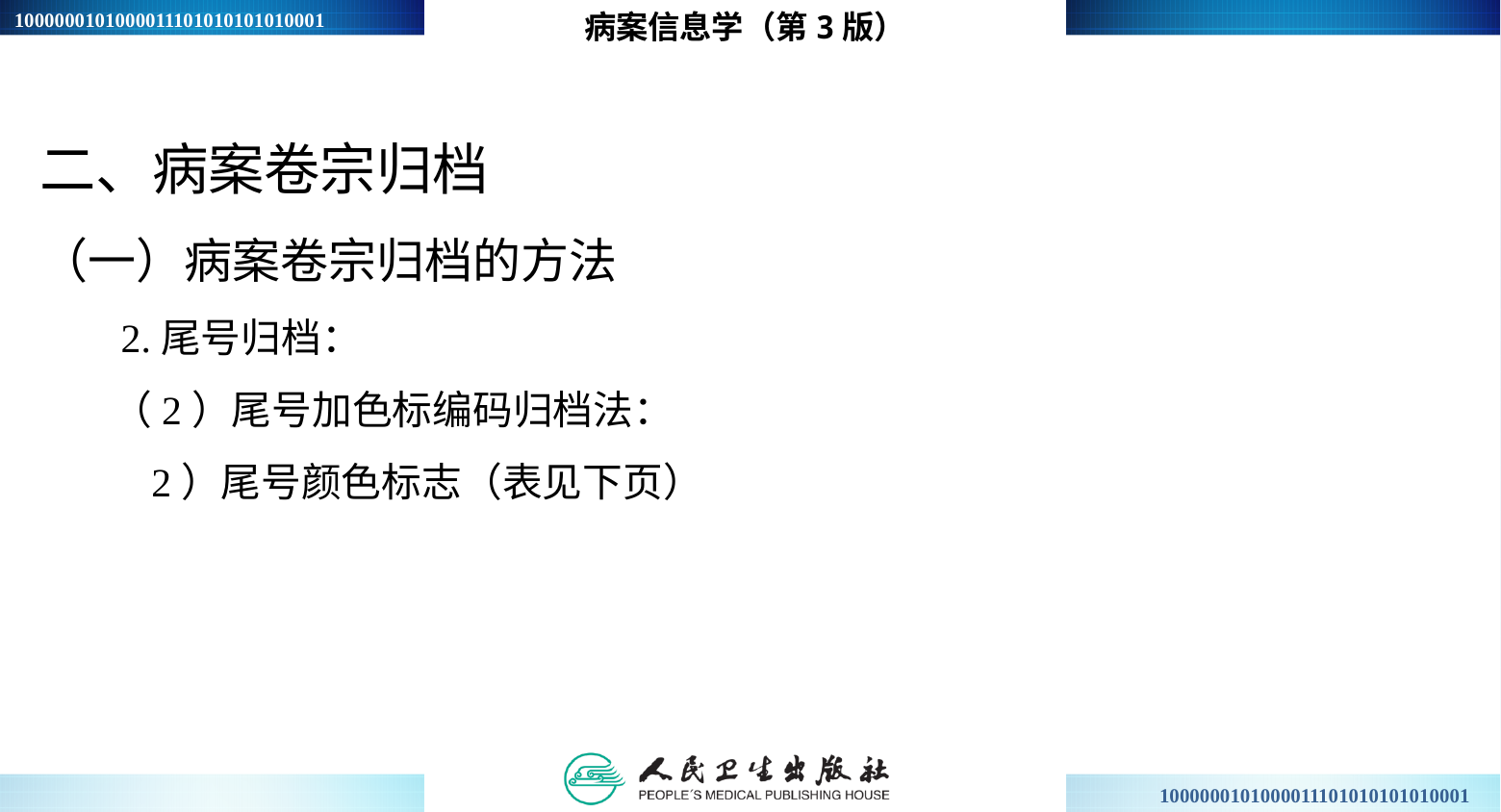

病案信息学（第3版）
二、病案卷宗归档
（一）病案卷宗归档的方法
        2.尾号归档：
       （2）尾号加色标编码归档法：
           2）尾号颜色标志（表见下页）